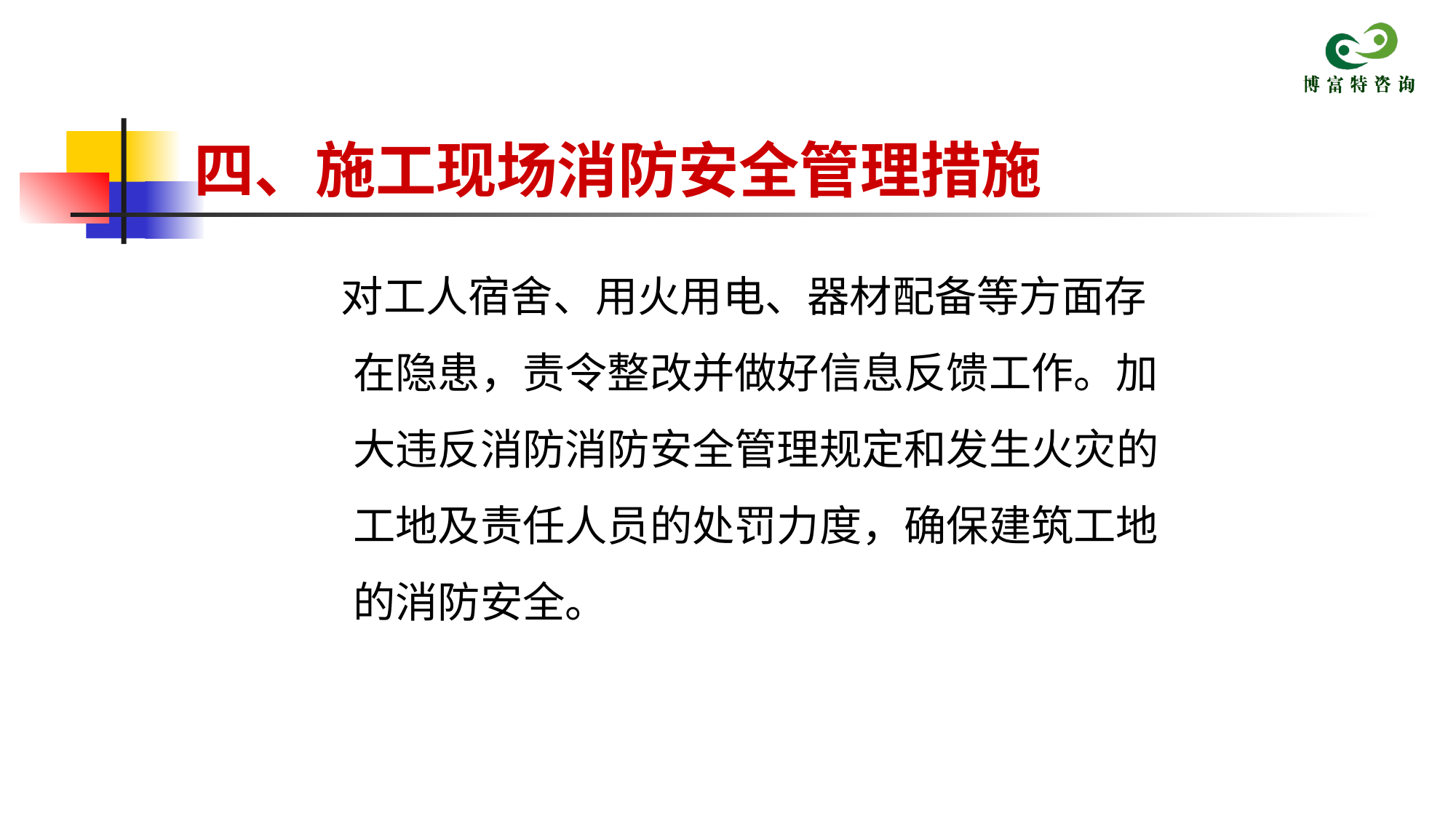

# 四、施工现场消防安全管理措施
  对工人宿舍、用火用电、器材配备等方面存在隐患，责令整改并做好信息反馈工作。加大违反消防消防安全管理规定和发生火灾的工地及责任人员的处罚力度，确保建筑工地的消防安全。